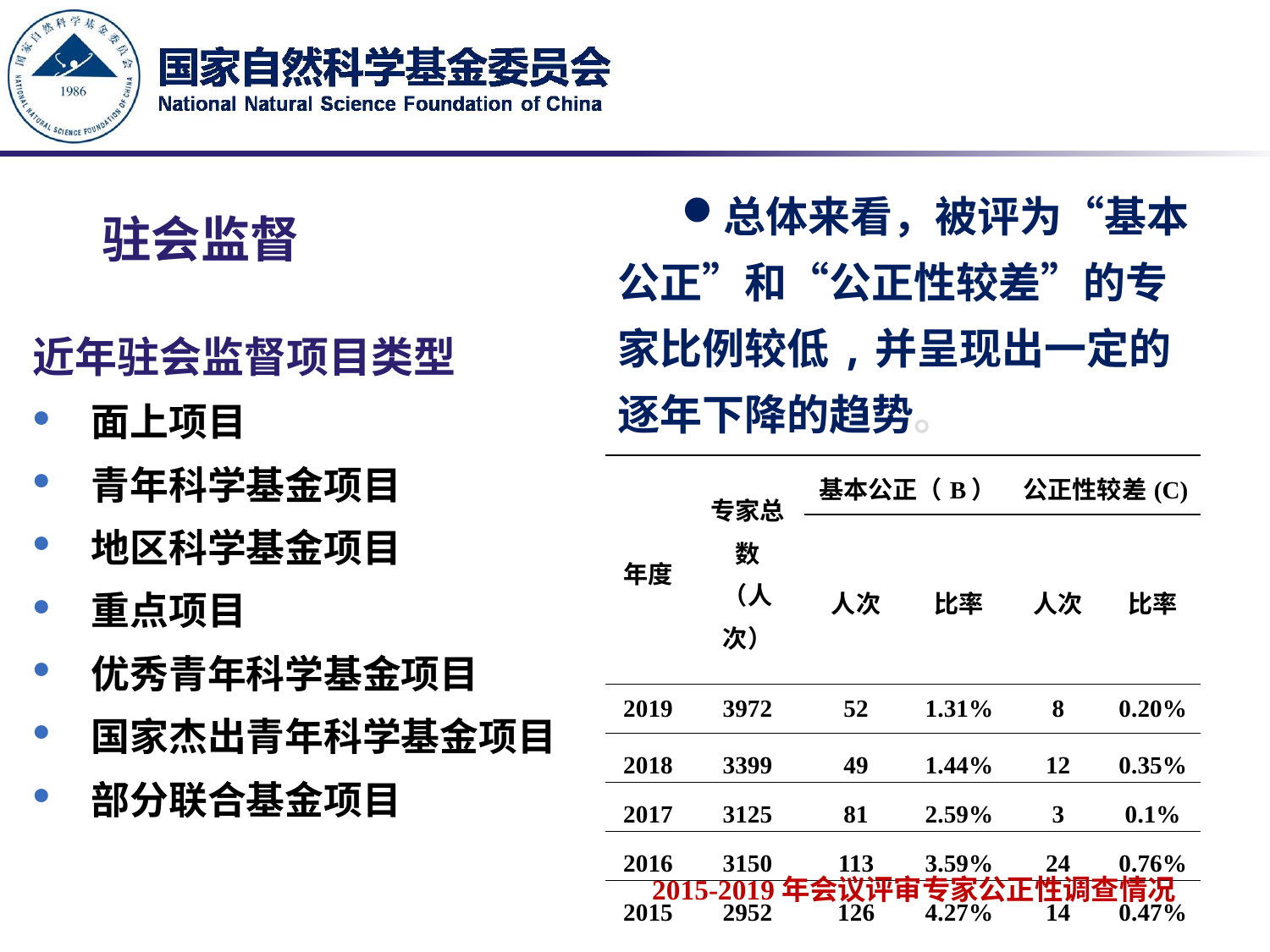

总体来看，被评为“基本公正”和“公正性较差”的专家比例较低,并呈现出一定的逐年下降的趋势。
# 驻会监督
近年驻会监督项目类型
  面上项目
  青年科学基金项目
  地区科学基金项目
  重点项目
  优秀青年科学基金项目
  国家杰出青年科学基金项目
  部分联合基金项目
| 年度 | 专家总数 （人次） | 基本公正（B） |  | 公正性较差(C) |  |
| --- | --- | --- | --- | --- | --- |
|  |  | 人次 | 比率 | 人次 | 比率 |
| 2019 | 3972 | 52 | 1.31% | 8 | 0.20% |
| 2018 | 3399 | 49 | 1.44% | 12 | 0.35% |
| 2017 | 3125 | 81 | 2.59% | 3 | 0.1% |
| 2016 | 3150 | 113 | 3.59% | 24 | 0.76% |
| 2015 | 2952 | 126 | 4.27% | 14 | 0.47% |
2015-2019年会议评审专家公正性调查情况